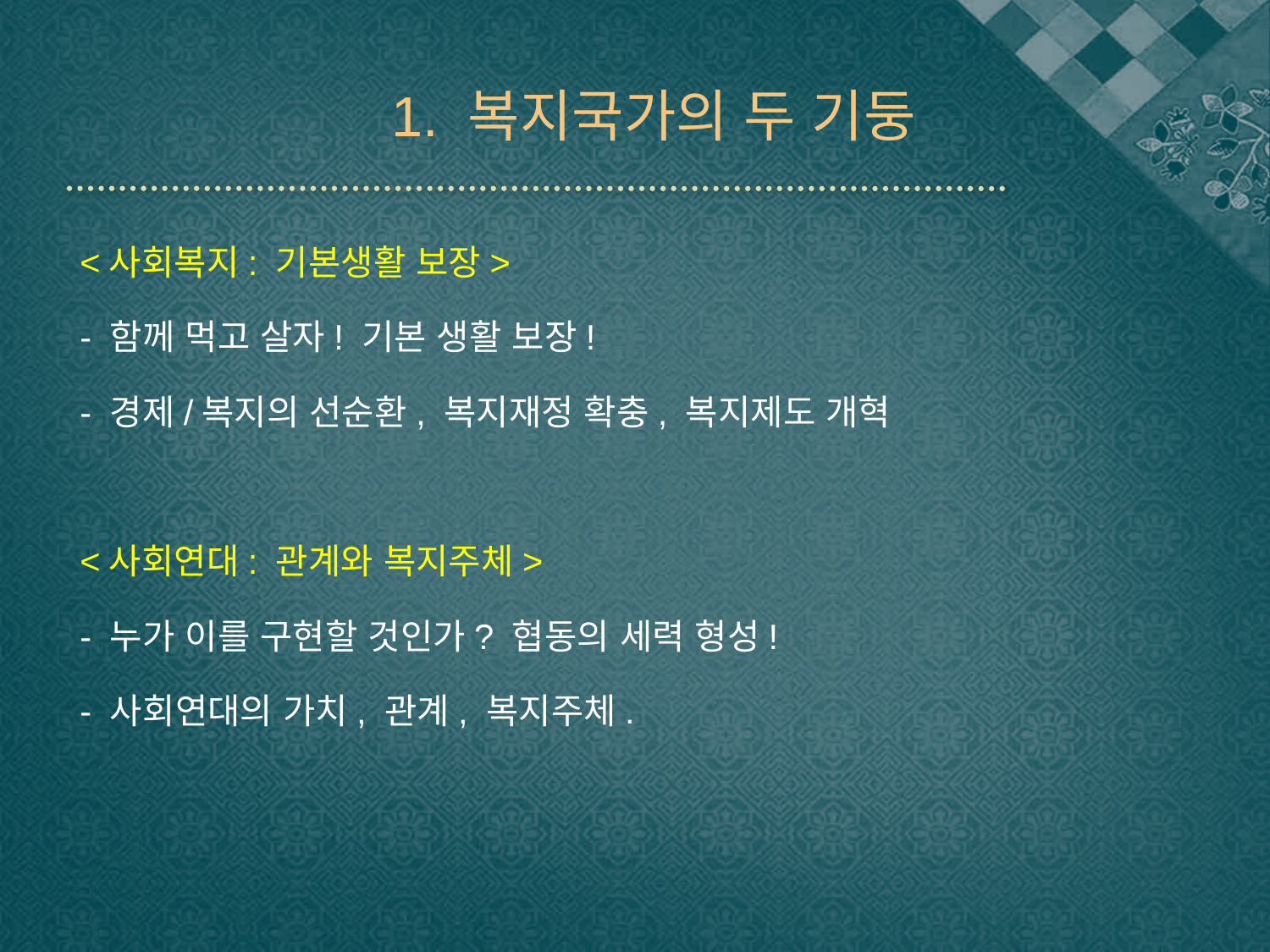

# 1. 복지국가의 두 기둥
<사회복지: 기본생활 보장>
- 함께 먹고 살자! 기본 생활 보장!
- 경제/복지의 선순환, 복지재정 확충, 복지제도 개혁

<사회연대: 관계와 복지주체>
- 누가 이를 구현할 것인가? 협동의 세력 형성!
- 사회연대의 가치, 관계, 복지주체.